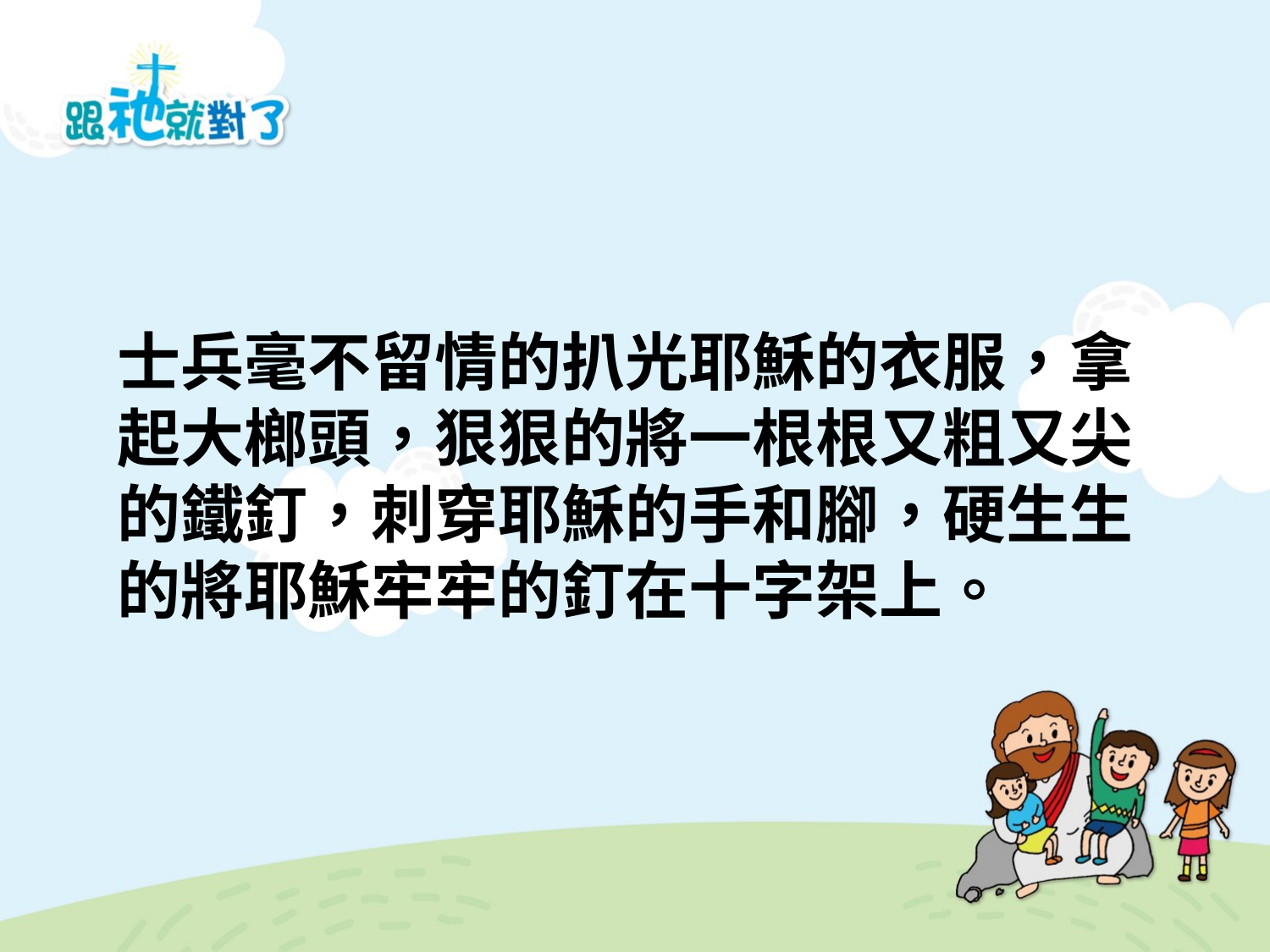

士兵毫不留情的扒光耶穌的衣服，拿起大榔頭，狠狠的將一根根又粗又尖的鐵釘，刺穿耶穌的手和腳，硬生生的將耶穌牢牢的釘在十字架上。